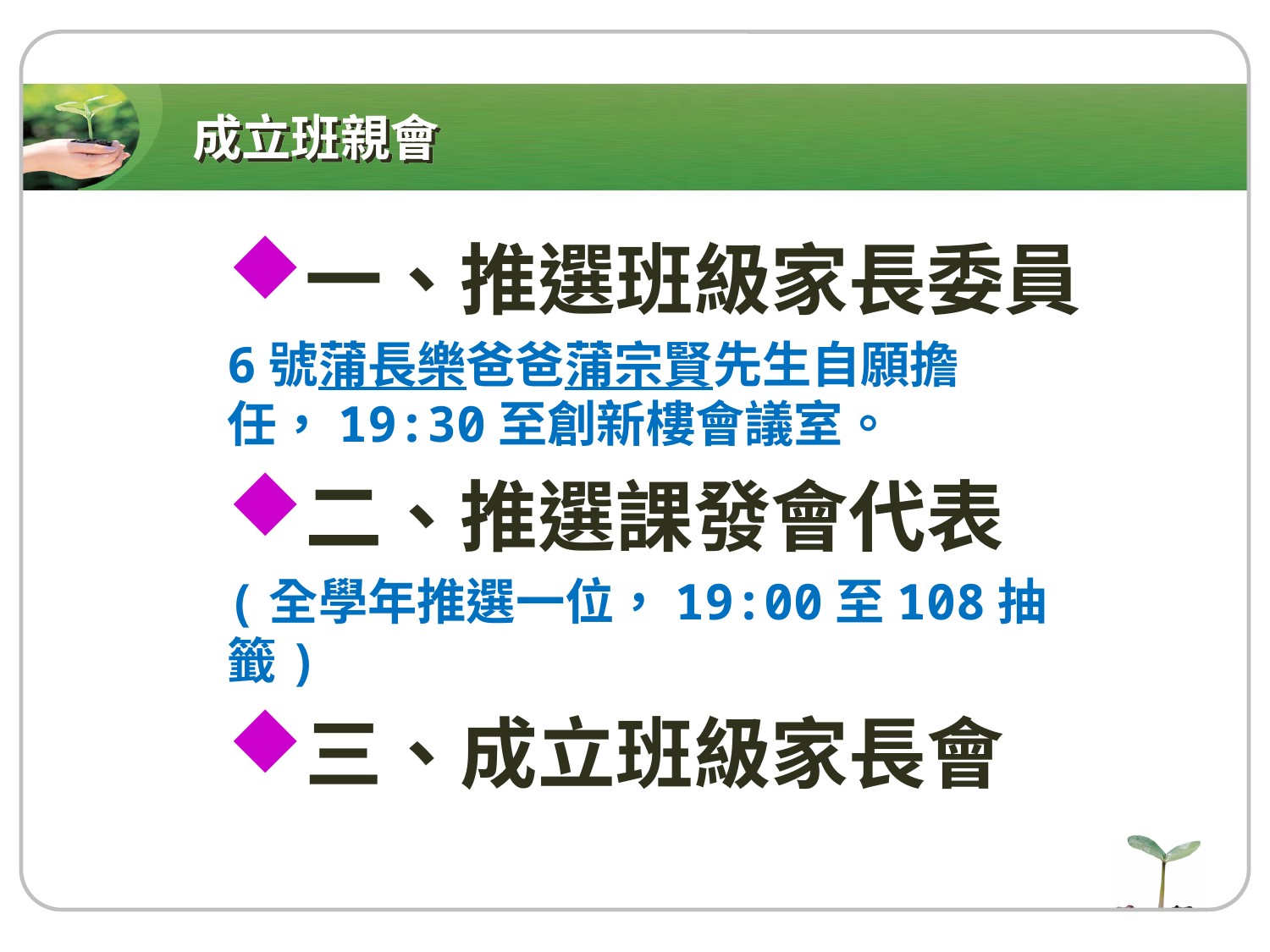

# 成立班親會

一、推選班級家長委員
6號蒲長樂爸爸蒲宗賢先生自願擔任，19:30至創新樓會議室。
二、推選課發會代表
(全學年推選一位，19:00至108抽籤)
三、成立班級家長會